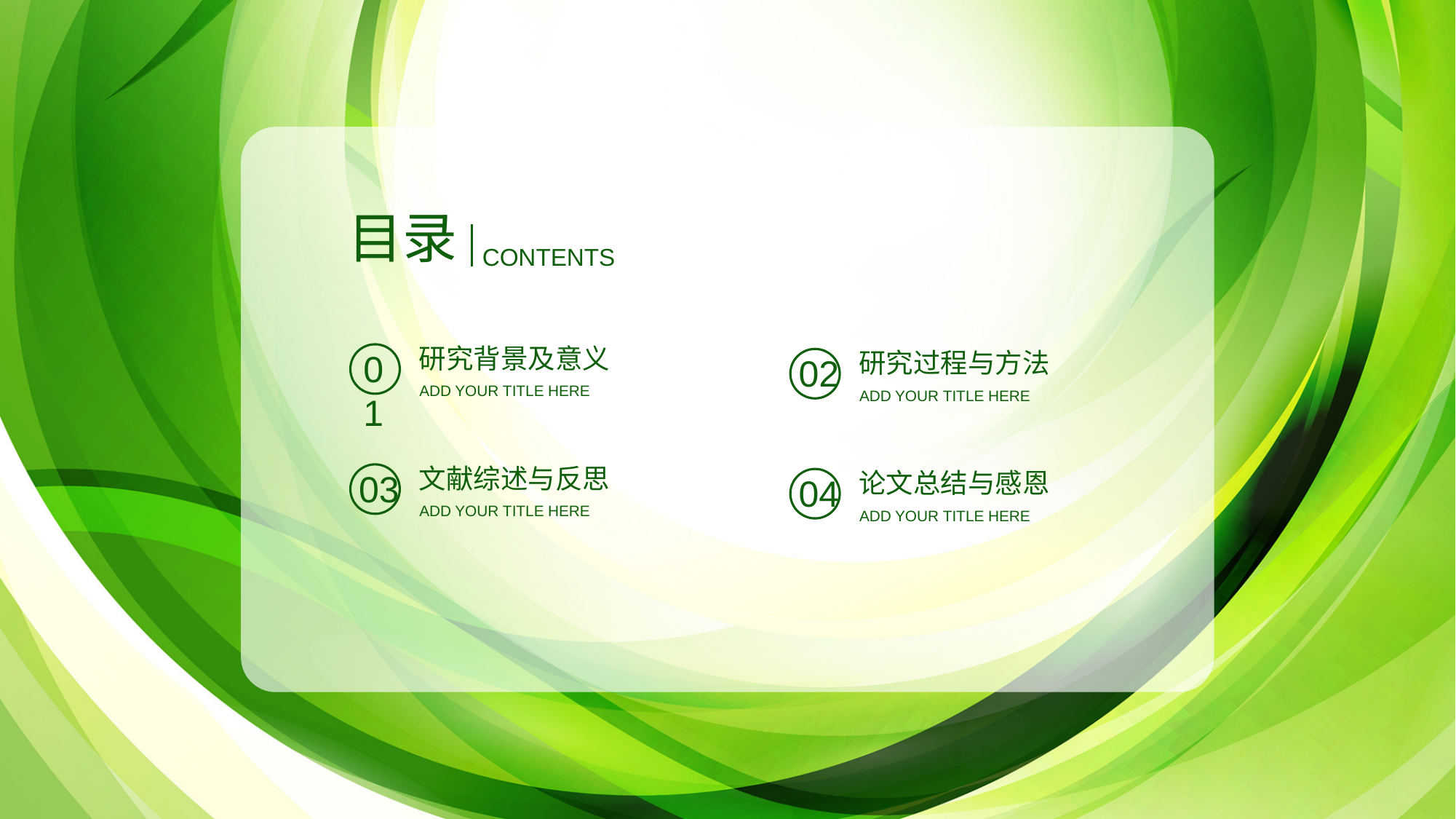

目录
CONTENTS
研究背景及意义
01

ADD YOUR TITLE HERE
研究过程与方法
02

ADD YOUR TITLE HERE
文献综述与反思
03

ADD YOUR TITLE HERE
论文总结与感恩
04

ADD YOUR TITLE HERE